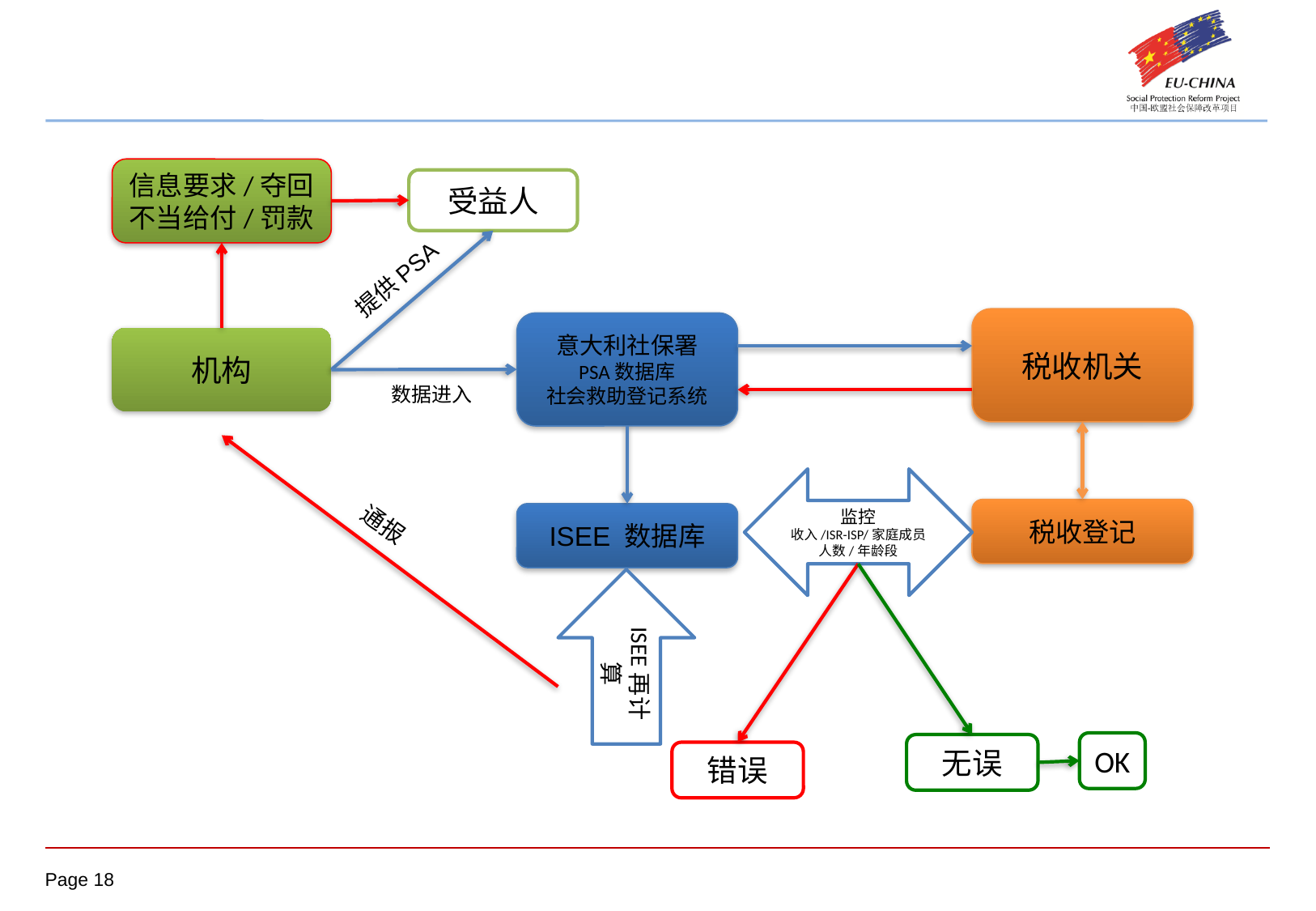

信息要求/夺回不当给付/罚款
受益人
提供PSA
税收机关
意大利社保署
PSA数据库
社会救助登记系统
机构
数据进入
监控
收入/ISR-ISP/家庭成员人数/年龄段
税收登记
通报
ISEE 数据库
ISEE再计算
OK
无误
错误